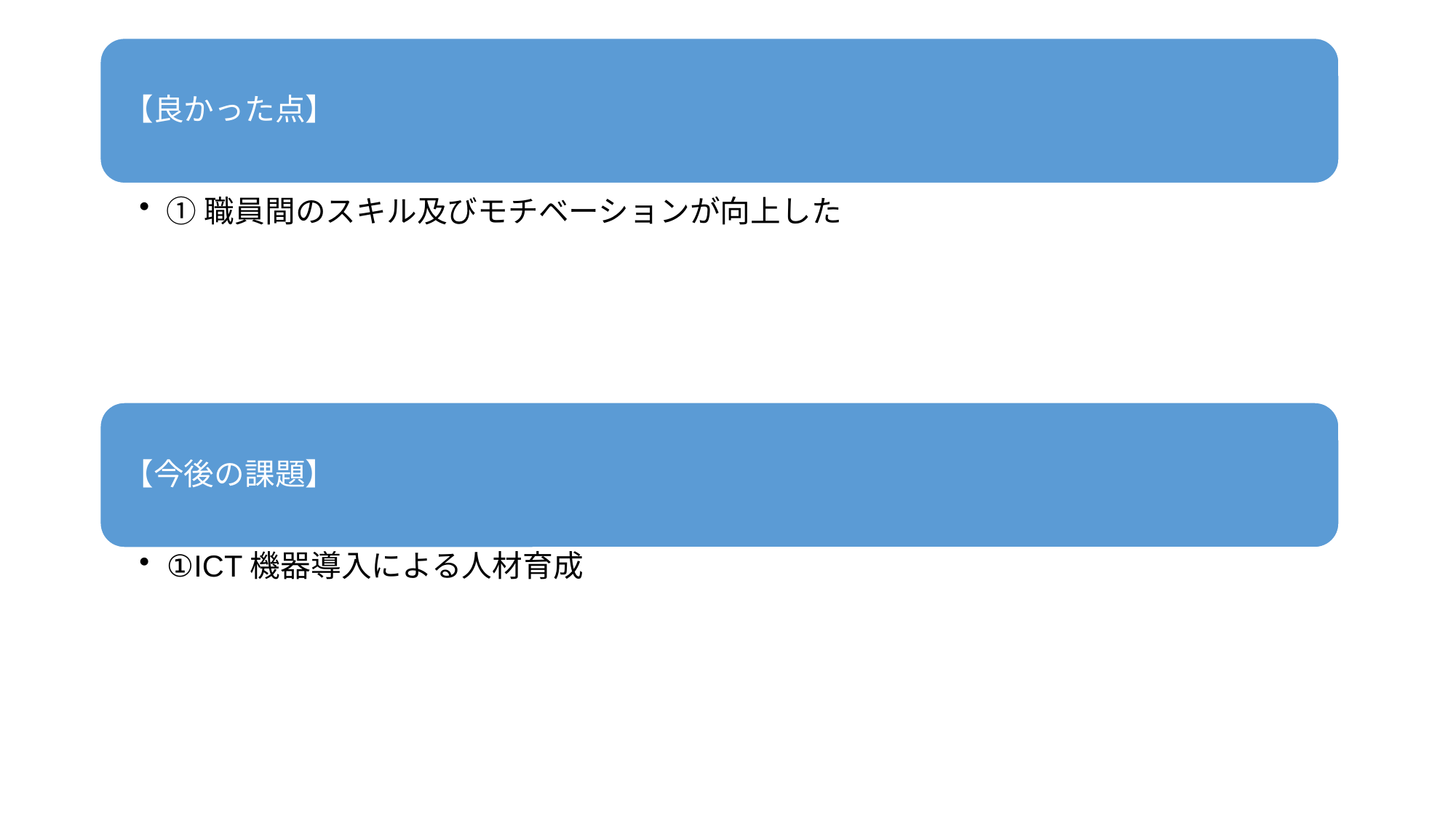

【良かった点】
①職員間のスキル及びモチベーションが向上した

【今後の課題】
①ICT機器導入による人材育成